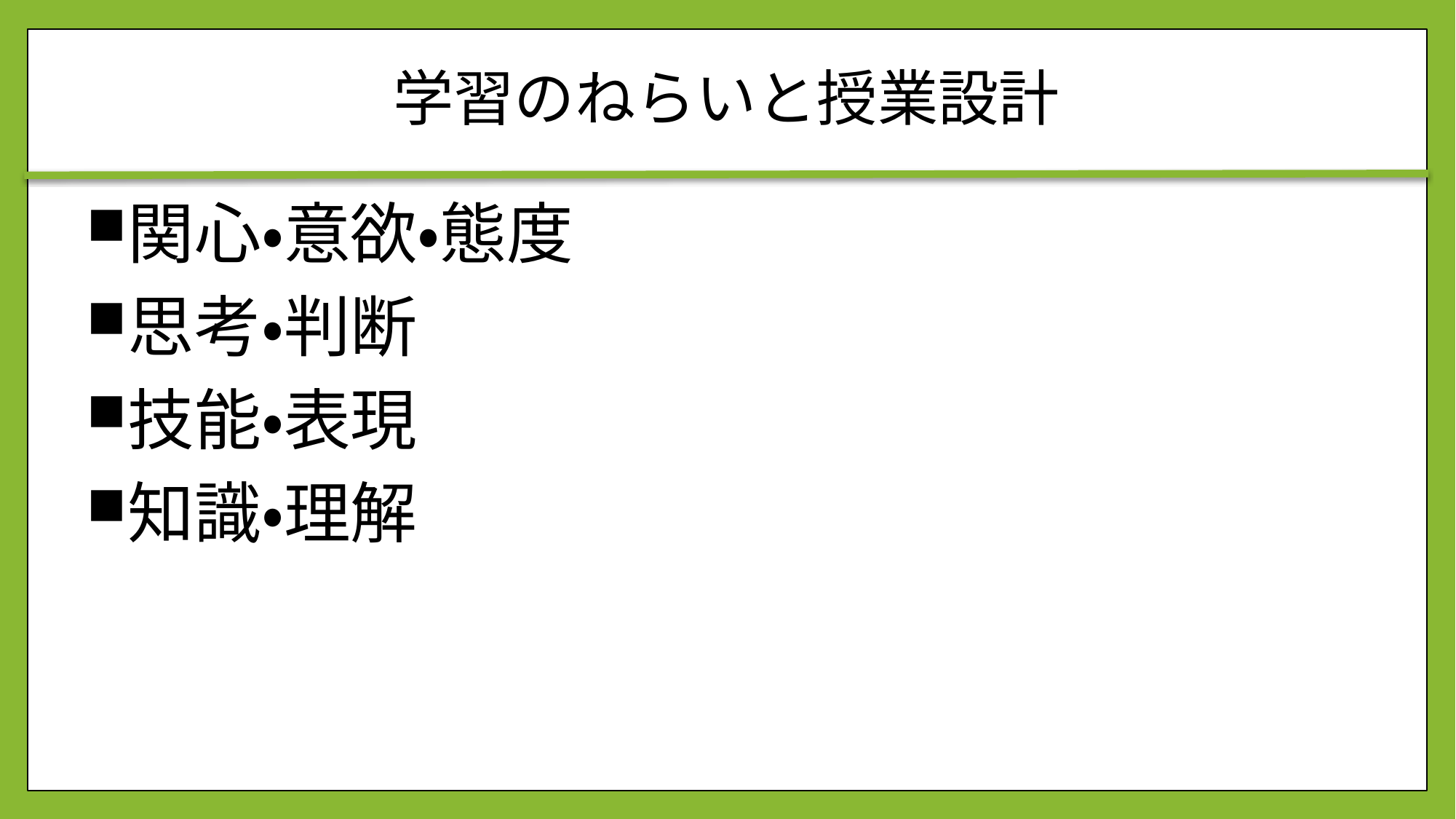

# 学習のねらいと授業設計
関心・意欲・態度
思考・判断
技能・表現
知識・理解